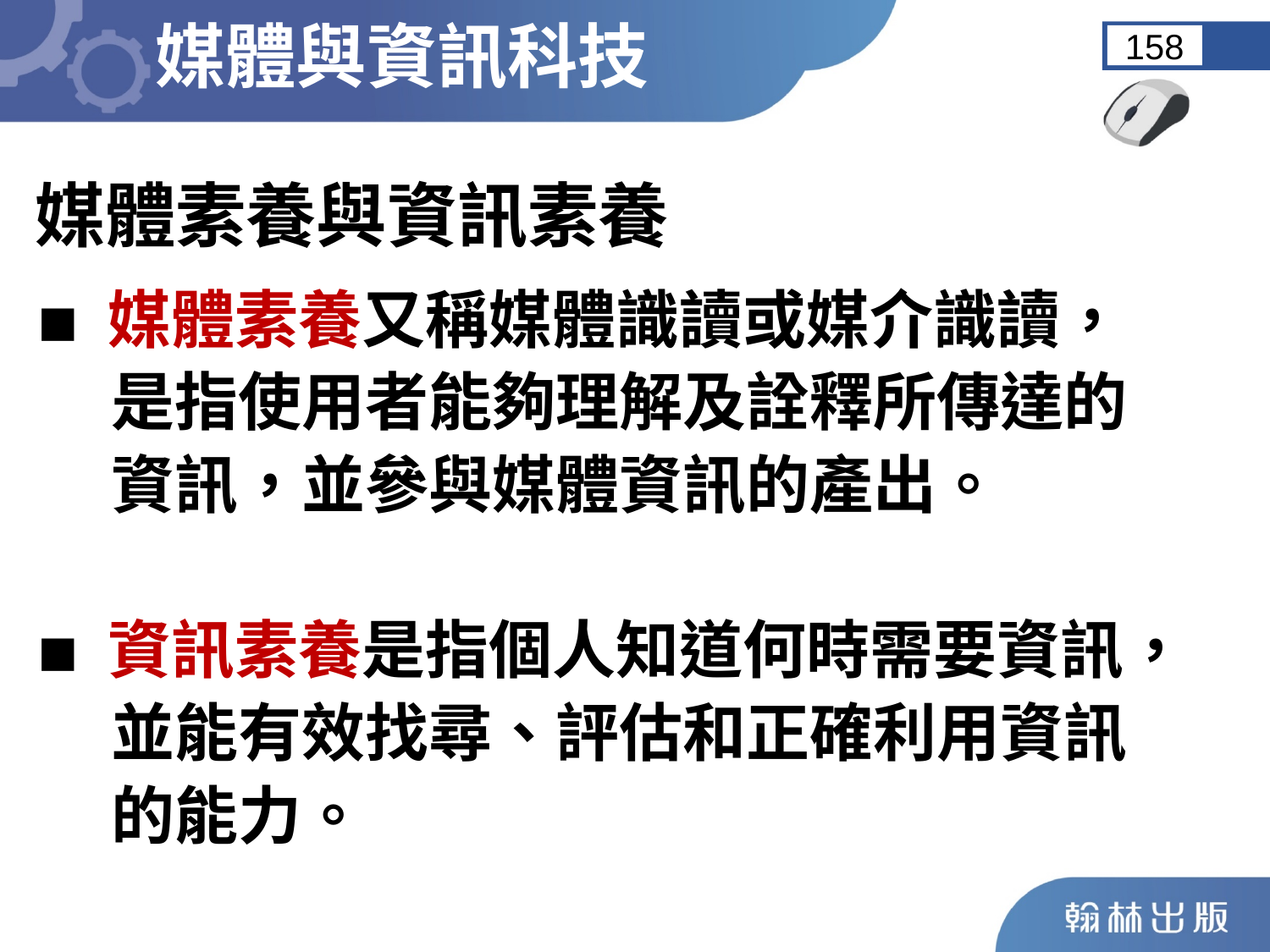

媒體與資訊科技

158
媒體素養與資訊素養
◼︎ 媒體素養又稱媒體識讀或媒介識讀，
    是指使用者能夠理解及詮釋所傳達的
    資訊，並參與媒體資訊的產出。

◼︎ 資訊素養是指個人知道何時需要資訊，
    並能有效找尋、評估和正確利用資訊
    的能力。